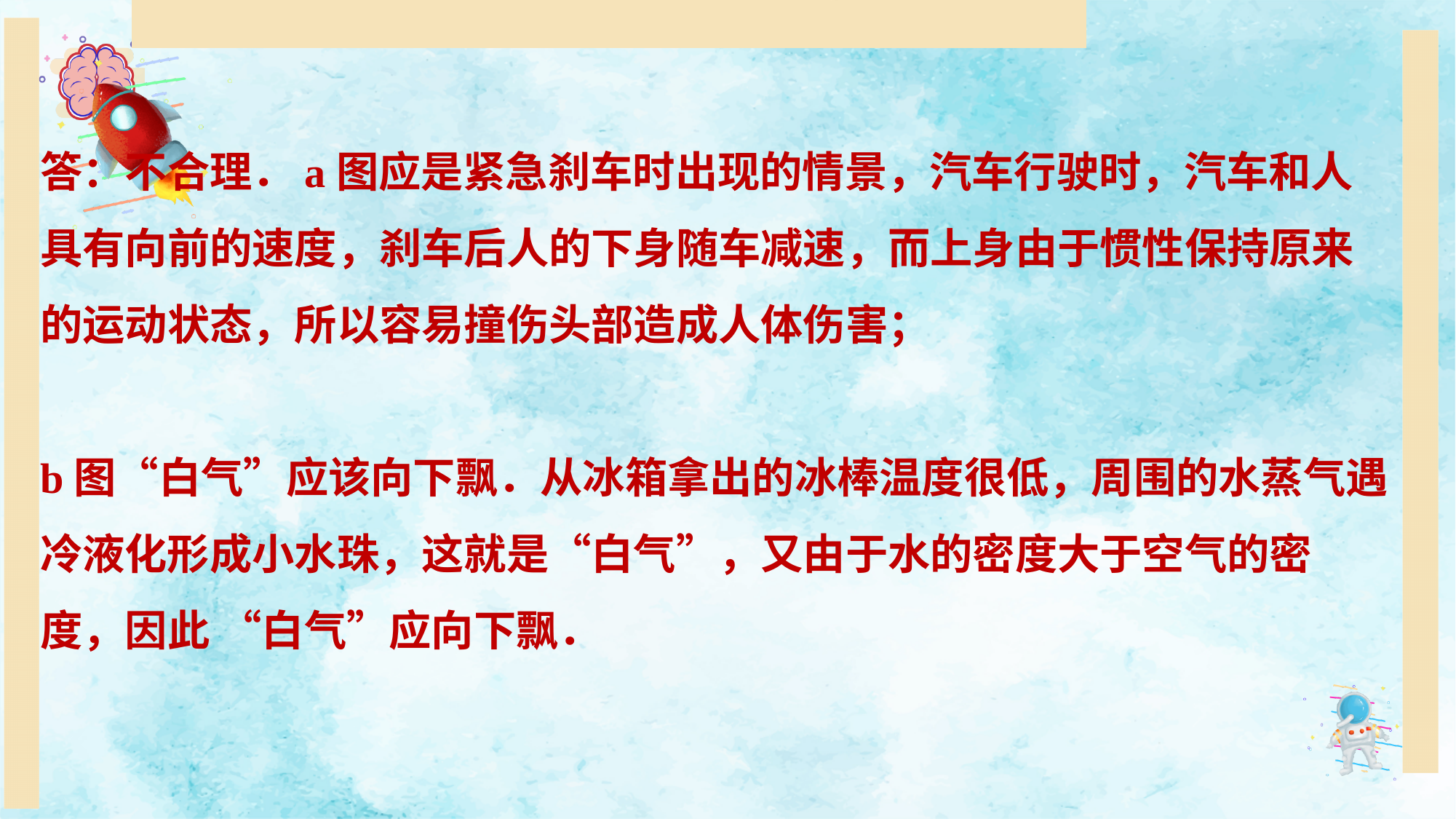

答：不合理．a图应是紧急刹车时出现的情景，汽车行驶时，汽车和人具有向前的速度，刹车后人的下身随车减速，而上身由于惯性保持原来的运动状态，所以容易撞伤头部造成人体伤害；

b图“白气”应该向下飘．从冰箱拿出的冰棒温度很低，周围的水蒸气遇冷液化形成小水珠，这就是“白气”，又由于水的密度大于空气的密度，因此 “白气”应向下飘．